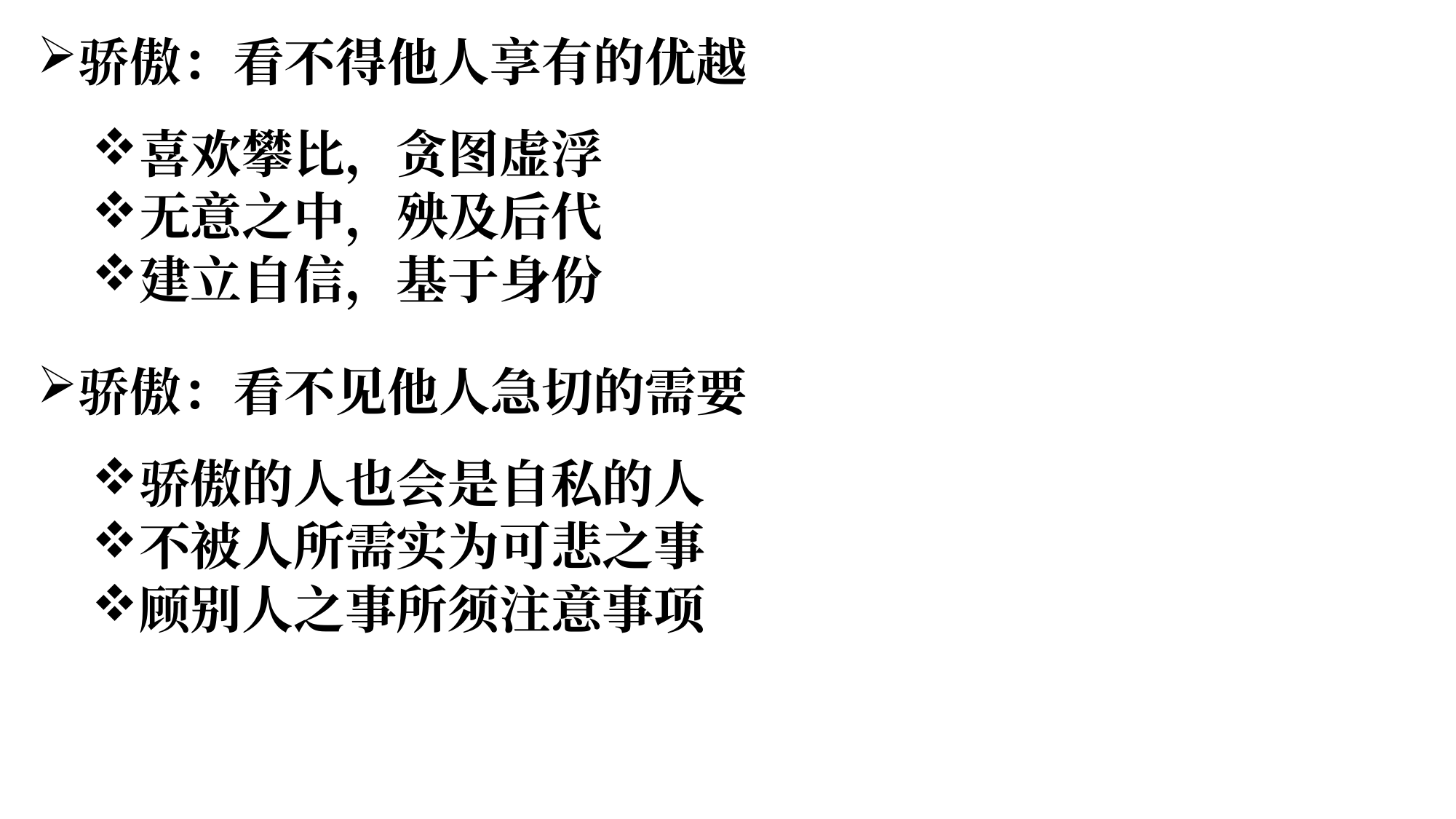

骄傲：看不得他人享有的优越

喜欢攀比，贪图虚浮
无意之中，殃及后代
建立自信，基于身份

骄傲：看不见他人急切的需要

骄傲的人也会是自私的人
不被人所需实为可悲之事
顾别人之事所须注意事项